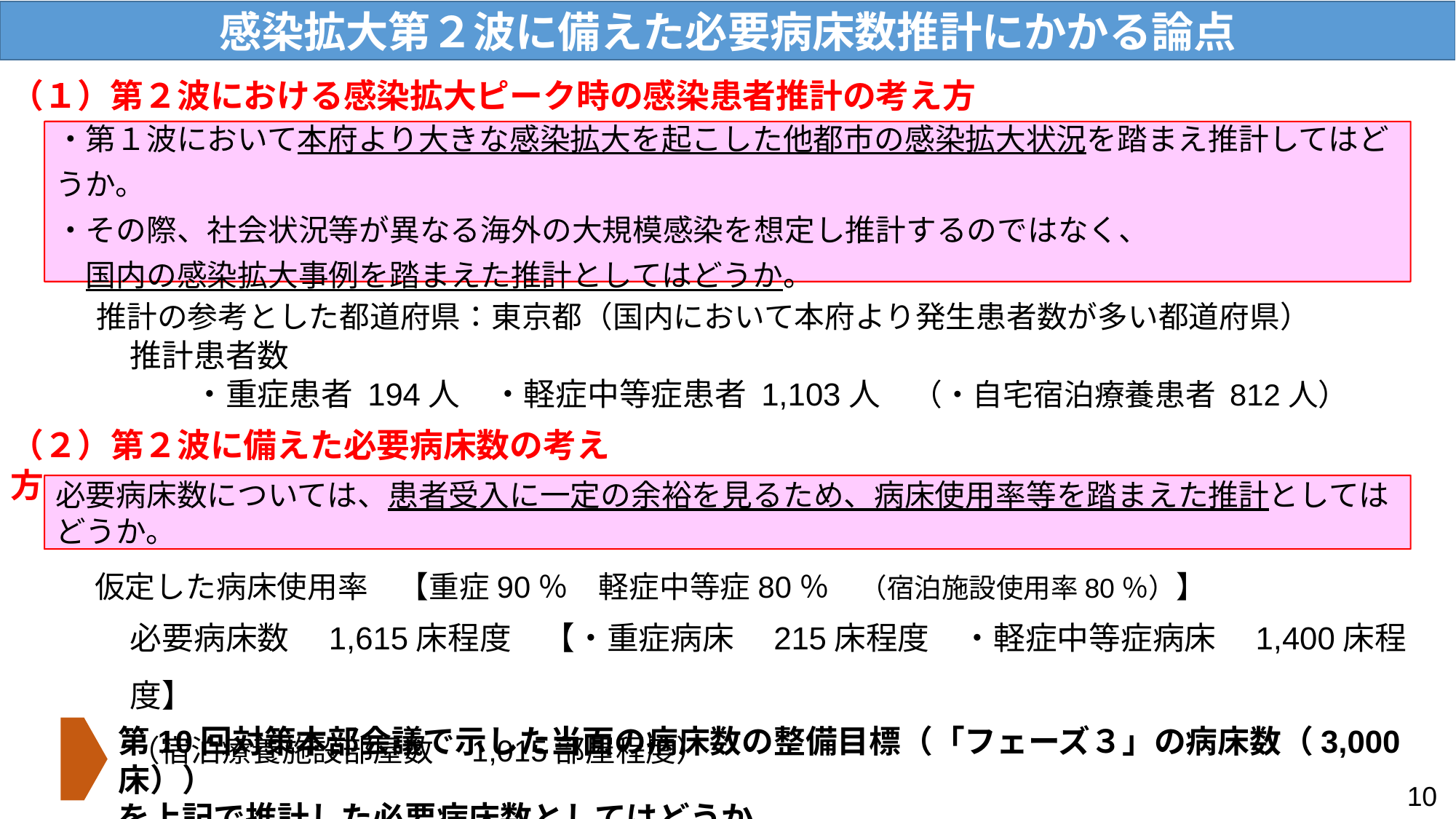

感染拡大第２波に備えた必要病床数推計にかかる論点
（１）第２波における感染拡大ピーク時の感染患者推計の考え方
・第１波において本府より大きな感染拡大を起こした他都市の感染拡大状況を踏まえ推計してはどうか。
・その際、社会状況等が異なる海外の大規模感染を想定し推計するのではなく、
　国内の感染拡大事例を踏まえた推計としてはどうか。
推計の参考とした都道府県：東京都（国内において本府より発生患者数が多い都道府県）
推計患者数
　　・重症患者 194人　・軽症中等症患者 1,103人　（・自宅宿泊療養患者 812人）
（２）第２波に備えた必要病床数の考え方
必要病床数については、患者受入に一定の余裕を見るため、病床使用率等を踏まえた推計としてはどうか。
仮定した病床使用率　【重症90％　軽症中等症80％　（宿泊施設使用率80％）】
必要病床数　1,615床程度　【・重症病床　215床程度　・軽症中等症病床　1,400床程度】
（宿泊療養施設部屋数　1,015部屋程度）
第10回対策本部会議で示した当面の病床数の整備目標（「フェーズ３」の病床数（3,000床））
を上記で推計した必要病床数としてはどうか。

10